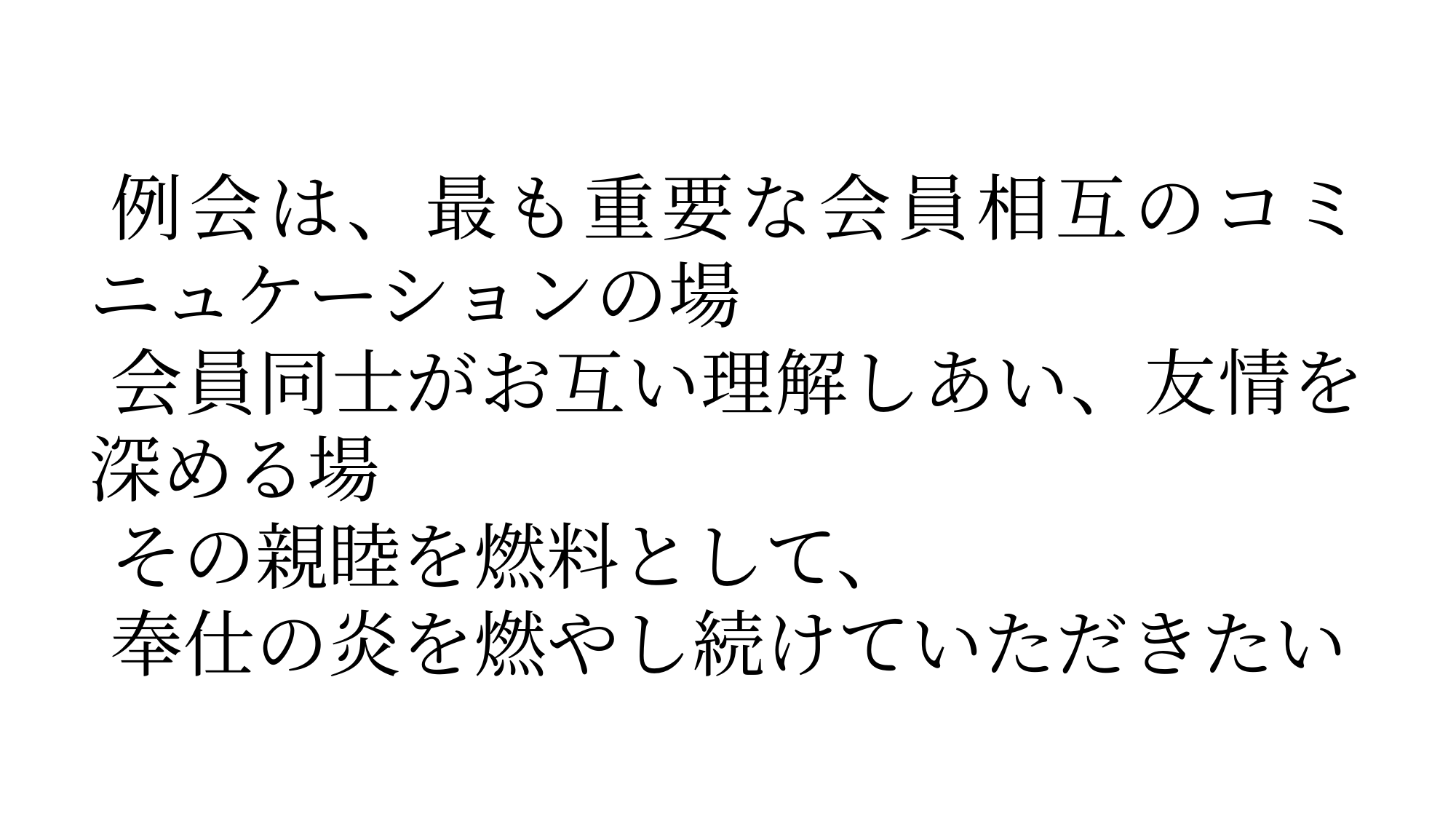

例会は、最も重要な会員相互のコミニュケーションの場
会員同士がお互い理解しあい、友情を深める場
その親睦を燃料として、
奉仕の炎を燃やし続けていただきたい